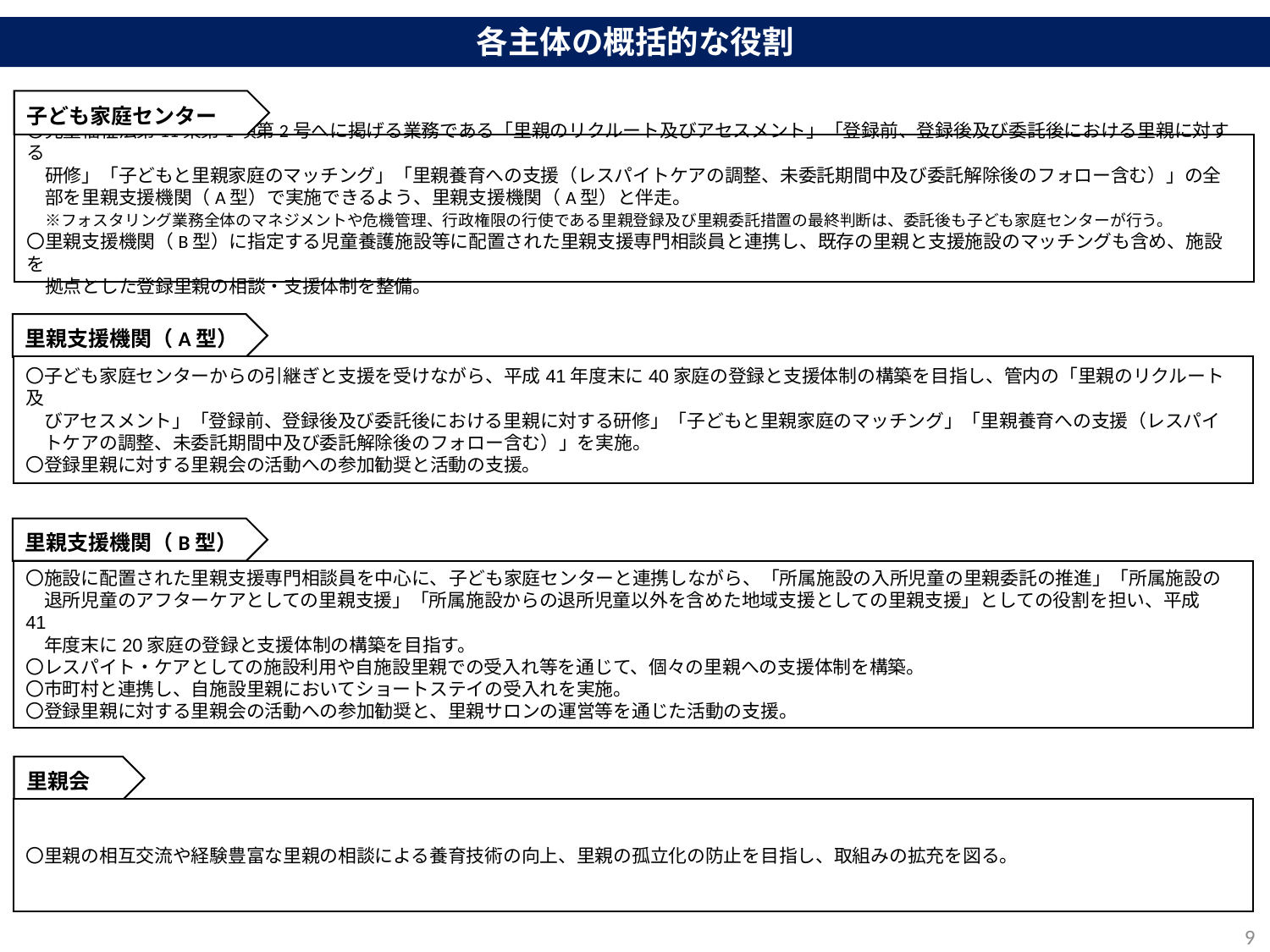

# 各主体の概括的な役割
子ども家庭センター
〇児童福祉法第11条第1項第2号へに掲げる業務である「里親のリクルート及びアセスメント」「登録前、登録後及び委託後における里親に対する
　研修」「子どもと里親家庭のマッチング」「里親養育への支援（レスパイトケアの調整、未委託期間中及び委託解除後のフォロー含む）」の全
　部を里親支援機関（A型）で実施できるよう、里親支援機関（A型）と伴走。
　※フォスタリング業務全体のマネジメントや危機管理、行政権限の行使である里親登録及び里親委託措置の最終判断は、委託後も子ども家庭センターが行う。
〇里親支援機関（B型）に指定する児童養護施設等に配置された里親支援専門相談員と連携し、既存の里親と支援施設のマッチングも含め、施設を
　拠点とした登録里親の相談・支援体制を整備。
里親支援機関（A型）
〇子ども家庭センターからの引継ぎと支援を受けながら、平成41年度末に40家庭の登録と支援体制の構築を目指し、管内の「里親のリクルート及
　びアセスメント」「登録前、登録後及び委託後における里親に対する研修」「子どもと里親家庭のマッチング」「里親養育への支援（レスパイ
　トケアの調整、未委託期間中及び委託解除後のフォロー含む）」を実施。
〇登録里親に対する里親会の活動への参加勧奨と活動の支援。
里親支援機関（B型）
〇施設に配置された里親支援専門相談員を中心に、子ども家庭センターと連携しながら、「所属施設の入所児童の里親委託の推進」「所属施設の
　退所児童のアフターケアとしての里親支援」「所属施設からの退所児童以外を含めた地域支援としての里親支援」としての役割を担い、平成41
　年度末に20家庭の登録と支援体制の構築を目指す。
〇レスパイト・ケアとしての施設利用や自施設里親での受入れ等を通じて、個々の里親への支援体制を構築。
〇市町村と連携し、自施設里親においてショートステイの受入れを実施。
〇登録里親に対する里親会の活動への参加勧奨と、里親サロンの運営等を通じた活動の支援。
里親会
〇里親の相互交流や経験豊富な里親の相談による養育技術の向上、里親の孤立化の防止を目指し、取組みの拡充を図る。
9